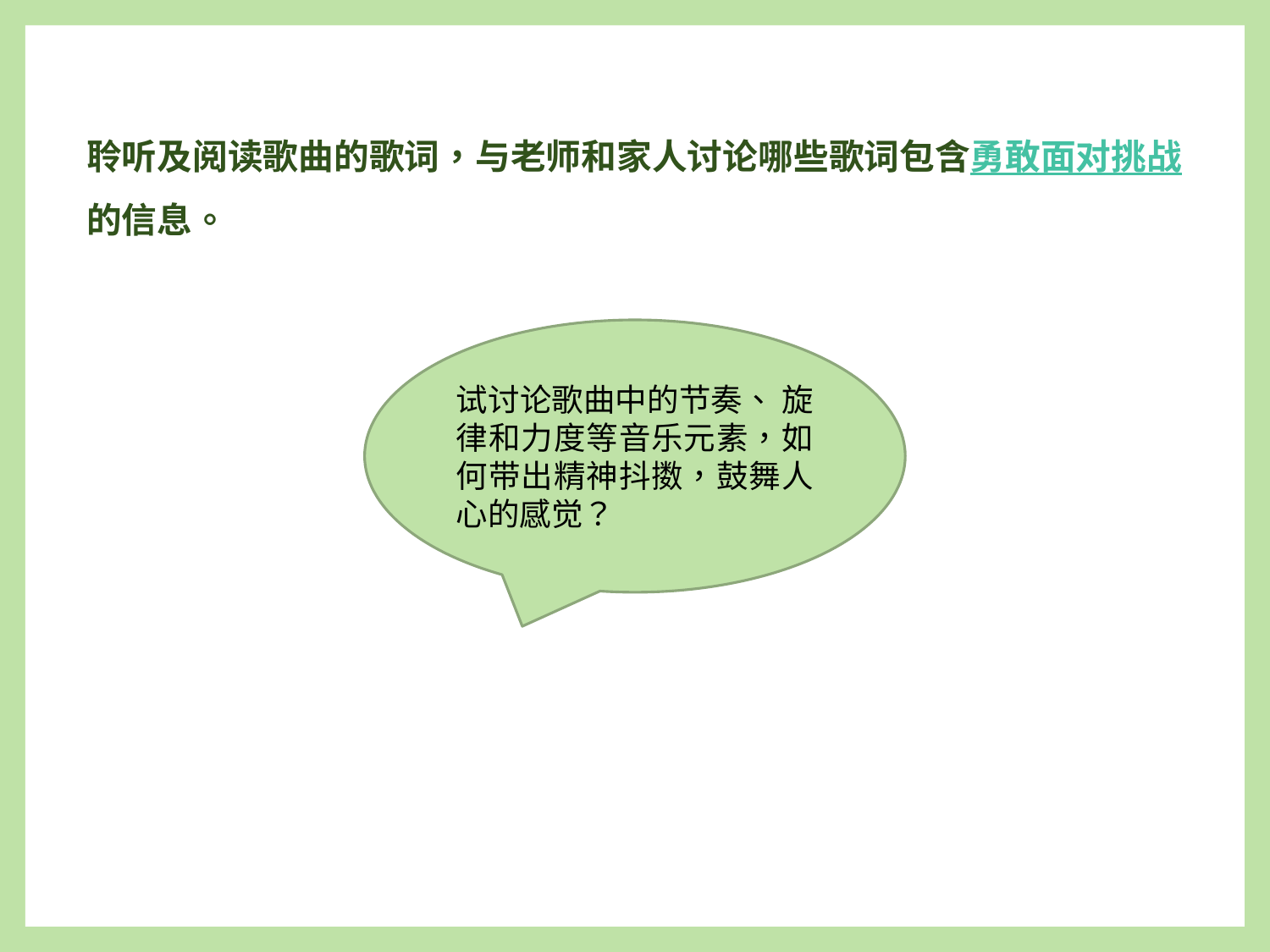

聆听及阅读歌曲的歌词，与老师和家人讨论哪些歌词包含勇敢面对挑战的信息。

试讨论歌曲中的节奏、 旋律和力度等音乐元素，如何带出精神抖擞，鼓舞人心的感觉？